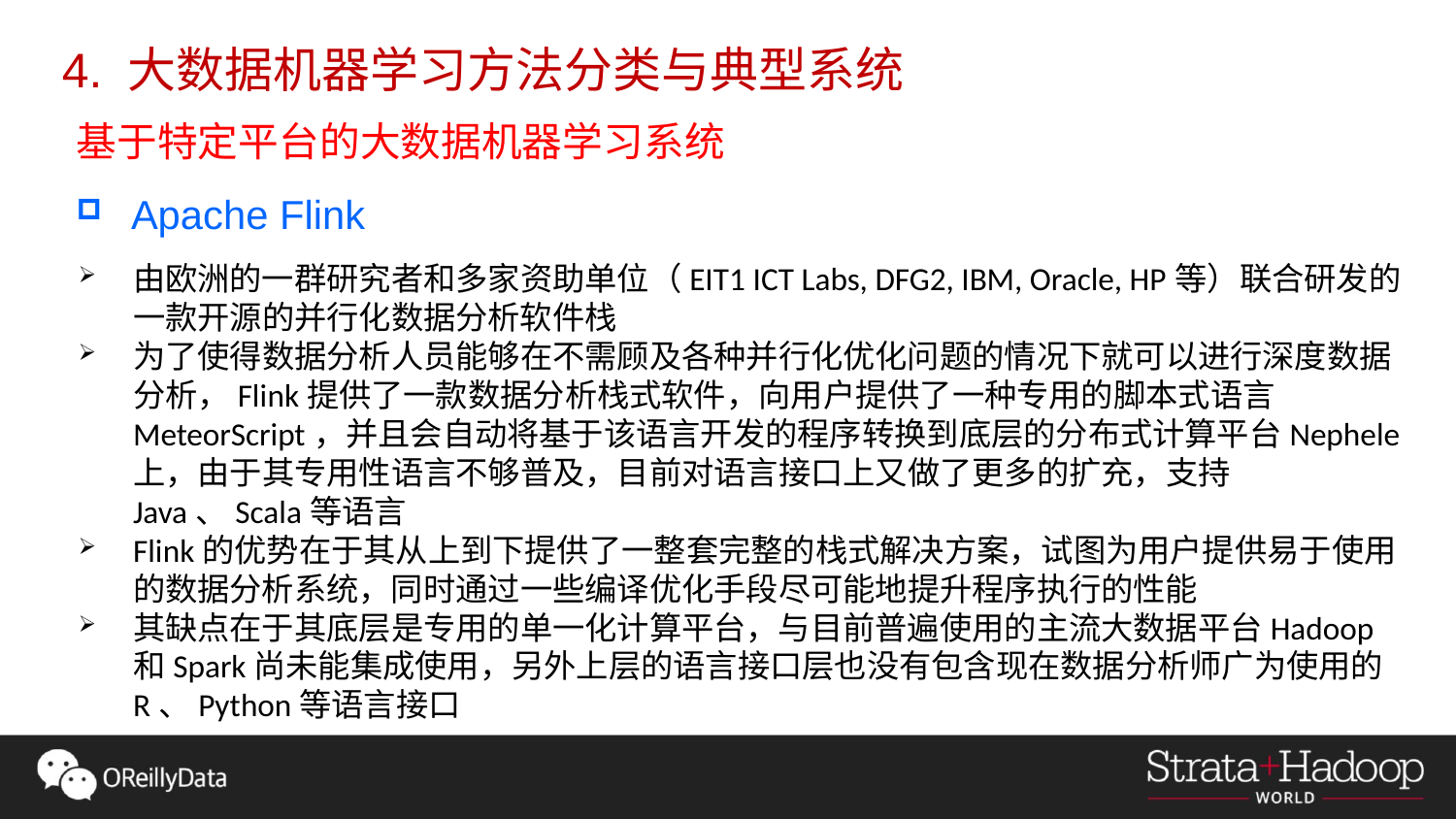

4. 大数据机器学习方法分类与典型系统
基于特定平台的大数据机器学习系统
Apache Flink

由欧洲的一群研究者和多家资助单位（EIT1 ICT Labs, DFG2, IBM, Oracle, HP等）联合研发的一款开源的并行化数据分析软件栈
为了使得数据分析人员能够在不需顾及各种并行化优化问题的情况下就可以进行深度数据分析，Flink提供了一款数据分析栈式软件，向用户提供了一种专用的脚本式语言MeteorScript，并且会自动将基于该语言开发的程序转换到底层的分布式计算平台Nephele上，由于其专用性语言不够普及，目前对语言接口上又做了更多的扩充，支持Java、Scala等语言
Flink的优势在于其从上到下提供了一整套完整的栈式解决方案，试图为用户提供易于使用的数据分析系统，同时通过一些编译优化手段尽可能地提升程序执行的性能
其缺点在于其底层是专用的单一化计算平台，与目前普遍使用的主流大数据平台Hadoop和Spark尚未能集成使用，另外上层的语言接口层也没有包含现在数据分析师广为使用的R、Python等语言接口